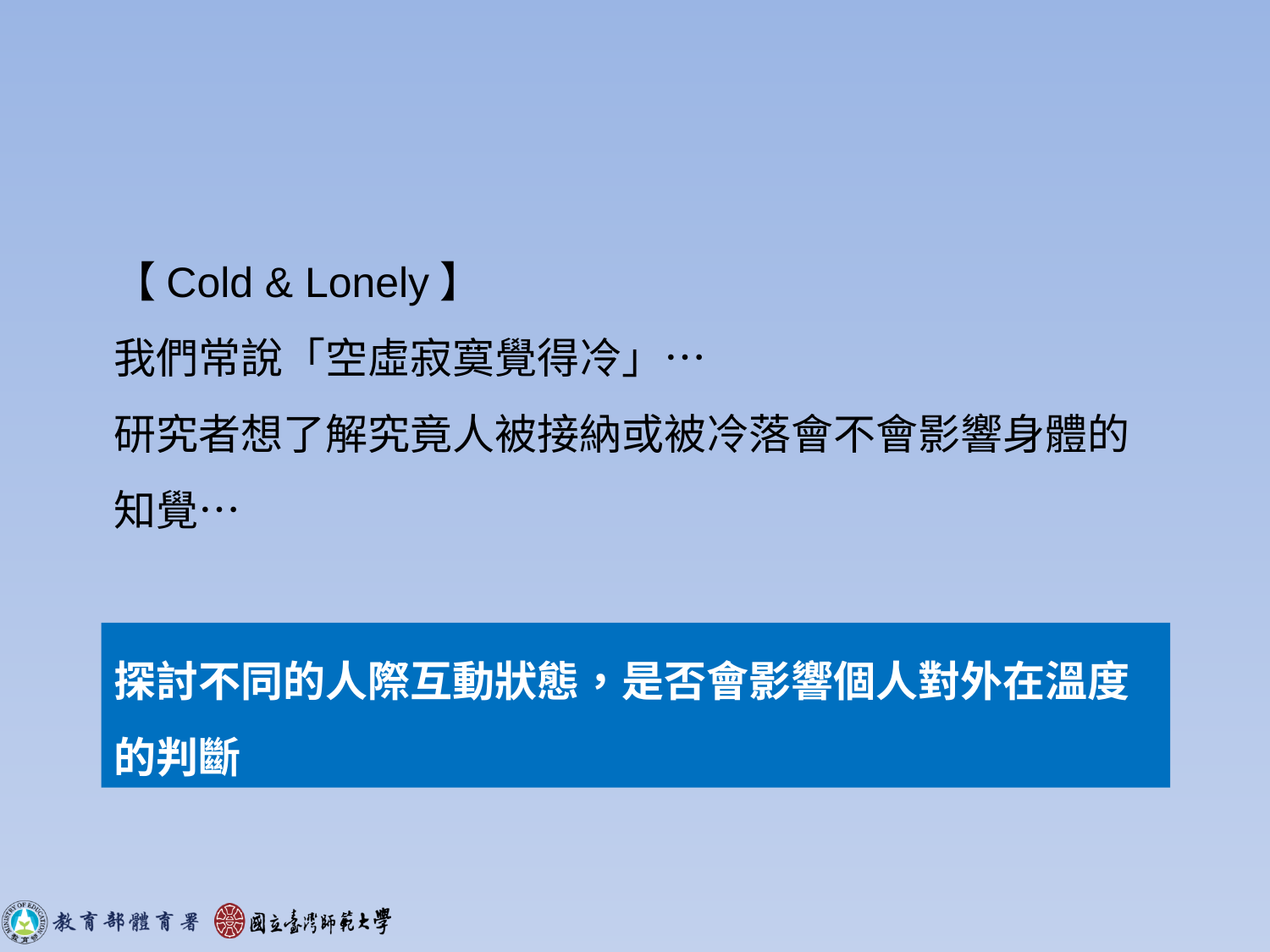

【Cold & Lonely】
我們常說「空虛寂寞覺得冷」…
研究者想了解究竟人被接納或被冷落會不會影響身體的知覺…
探討不同的人際互動狀態，是否會影響個人對外在溫度的判斷